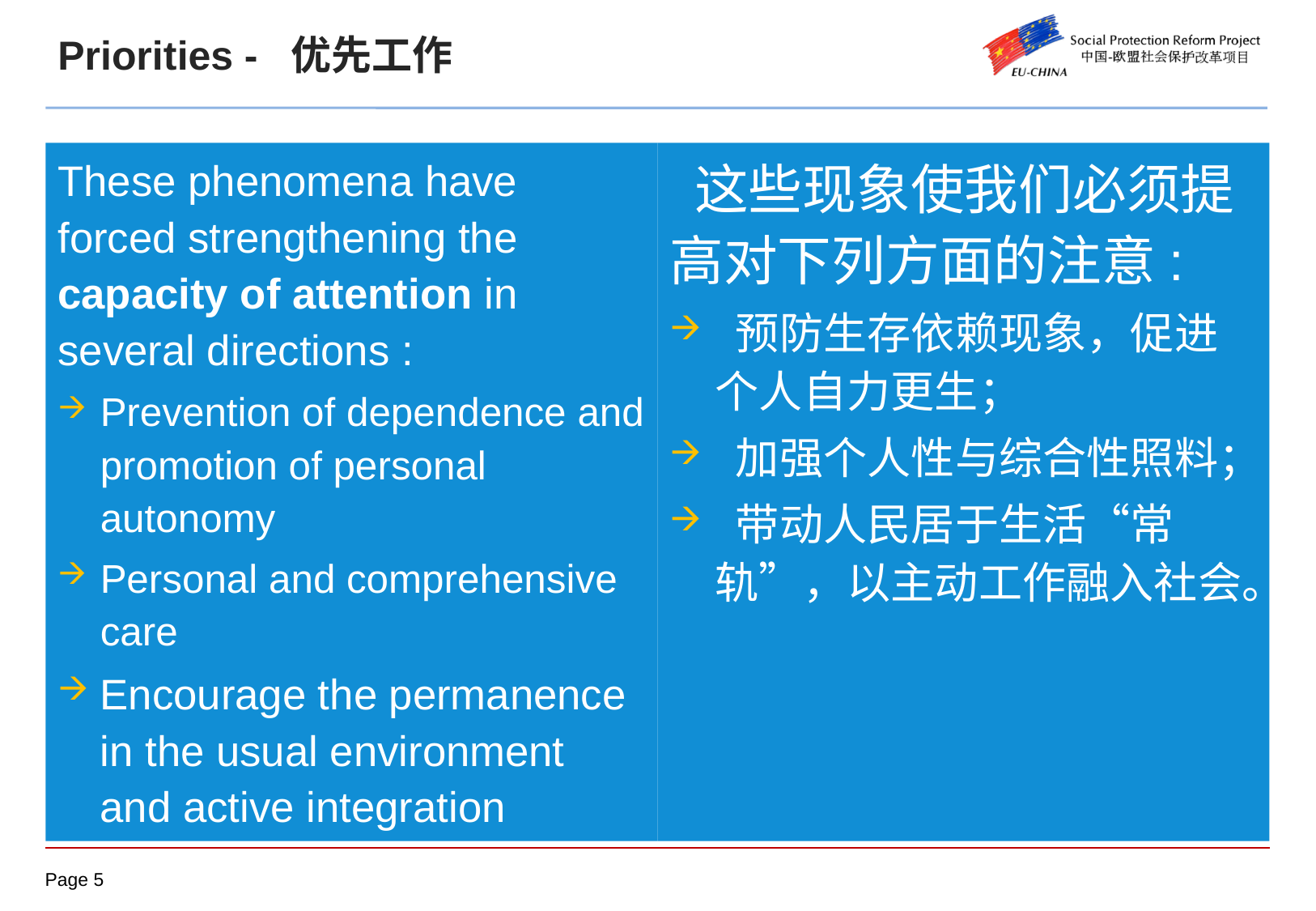

Priorities -  优先工作
These phenomena have forced strengthening the capacity of attention in several directions :
Prevention of dependence and promotion of personal autonomy
Personal and comprehensive care
Encourage the permanence in the usual environment and active integration
 这些现象使我们必须提高对下列方面的注意:
 预防生存依赖现象，促进个人自力更生；
 加强个人性与综合性照料；
 带动人民居于生活“常轨”，以主动工作融入社会。